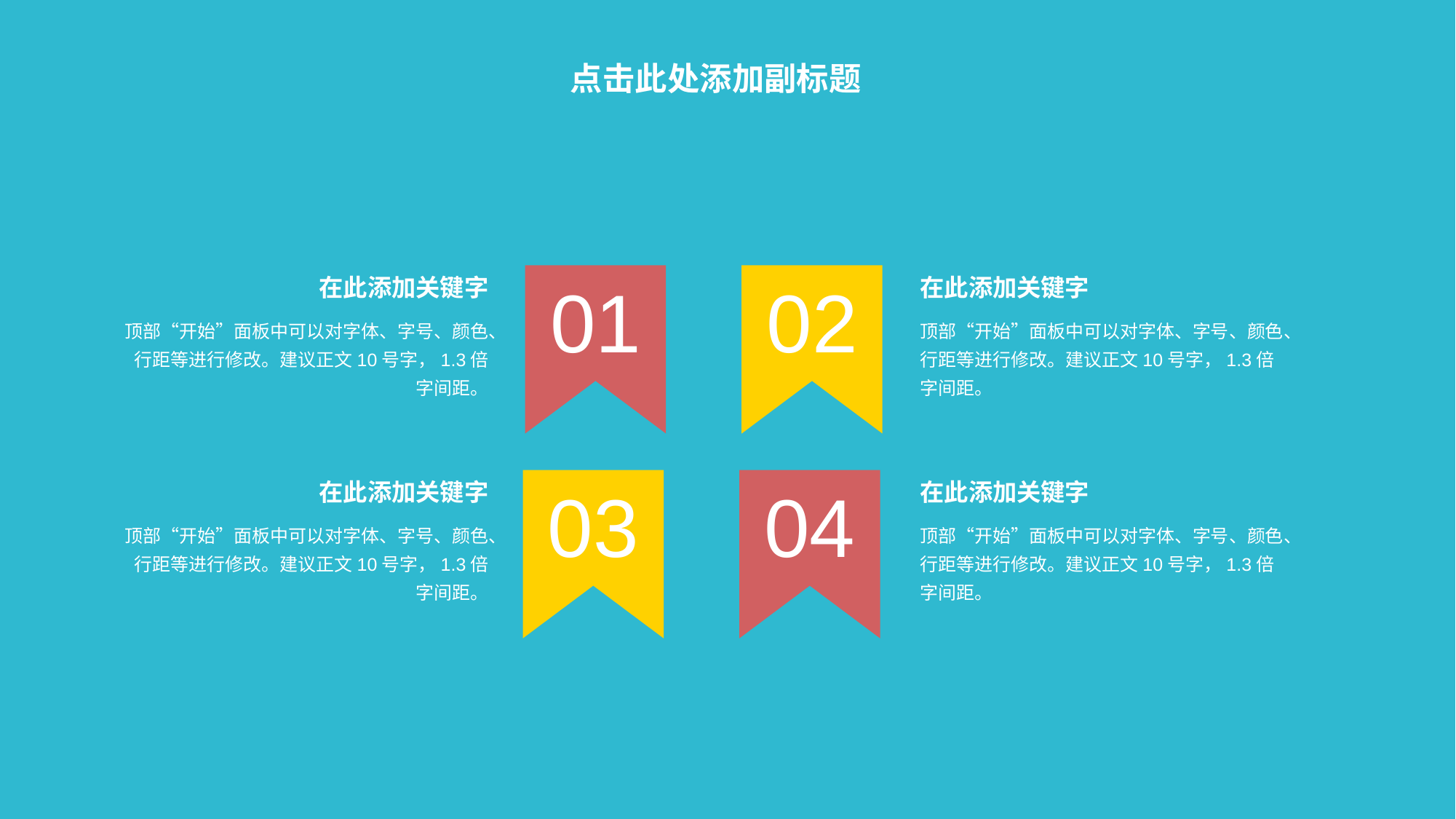

点击此处添加副标题
在此添加关键字
顶部“开始”面板中可以对字体、字号、颜色、行距等进行修改。建议正文10号字，1.3倍字间距。
在此添加关键字
顶部“开始”面板中可以对字体、字号、颜色、行距等进行修改。建议正文10号字，1.3倍字间距。
02
01
在此添加关键字
顶部“开始”面板中可以对字体、字号、颜色、行距等进行修改。建议正文10号字，1.3倍字间距。
在此添加关键字
顶部“开始”面板中可以对字体、字号、颜色、行距等进行修改。建议正文10号字，1.3倍字间距。
04
03